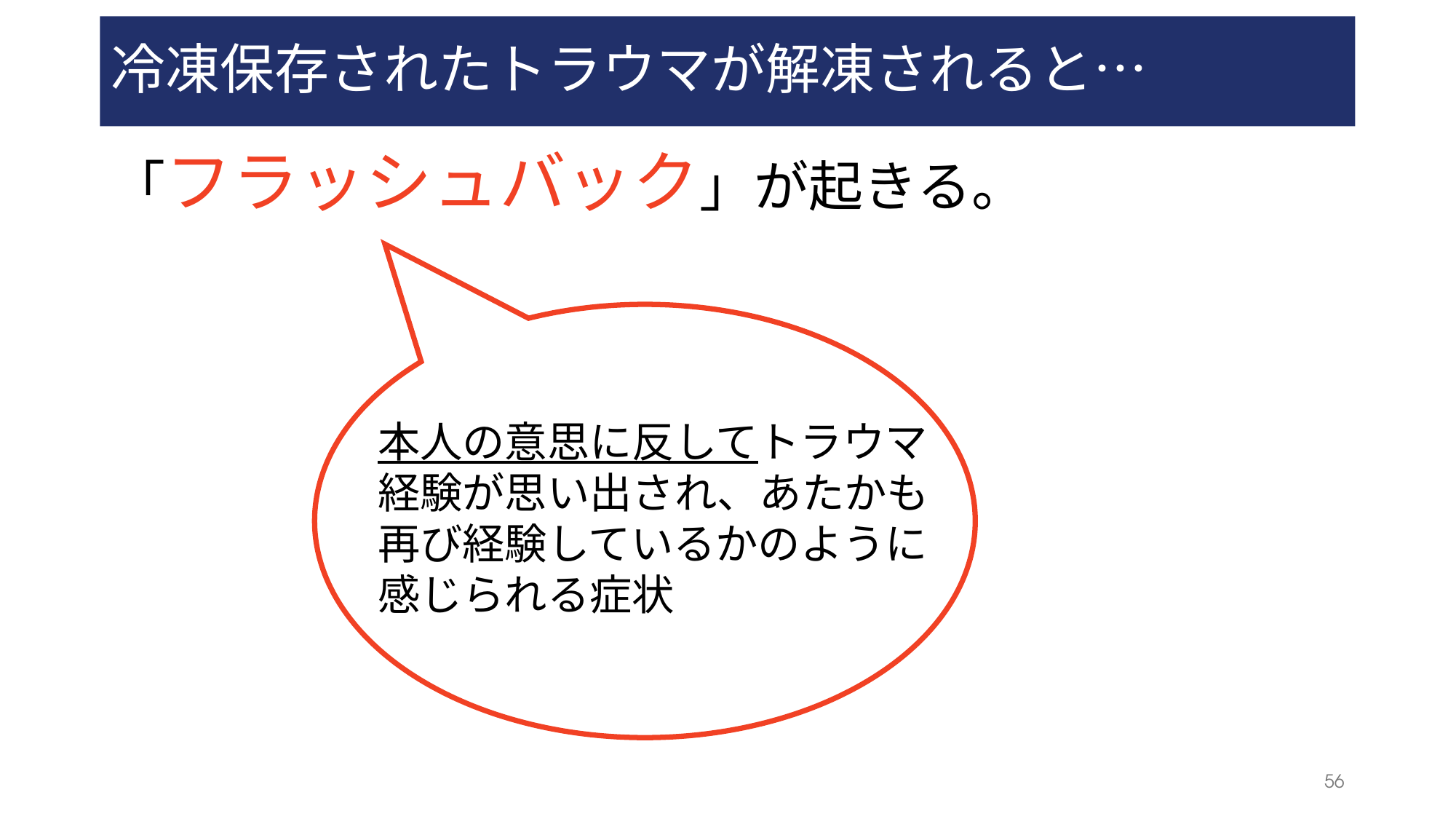

# 冷凍保存されたトラウマが解凍されると…
「フラッシュバック」が起きる。

本人の意思に反してトラウマ経験が思い出され、あたかも再び経験しているかのように感じられる症状

56